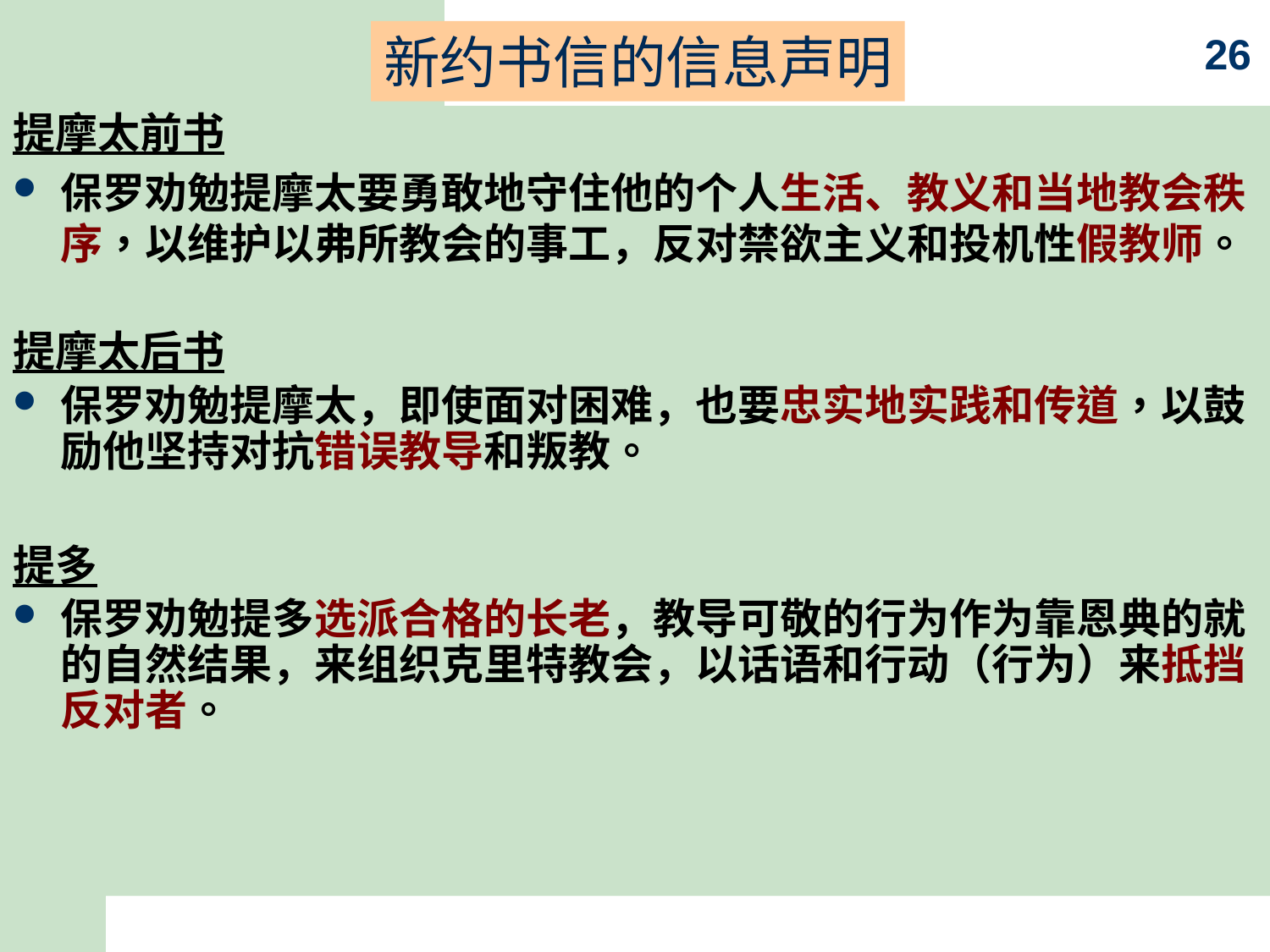

新约书信的信息声明
26
提摩太前书
保罗劝勉提摩太要勇敢地守住他的个人生活、教义和当地教会秩序，以维护以弗所教会的事工，反对禁欲主义和投机性假教师。

提摩太后书
保罗劝勉提摩太，即使面对困难，也要忠实地实践和传道，以鼓励他坚持对抗错误教导和叛教。

提多
保罗劝勉提多选派合格的长老，教导可敬的行为作为靠恩典的就的自然结果，来组织克里特教会，以话语和行动（行为）来抵挡反对者。